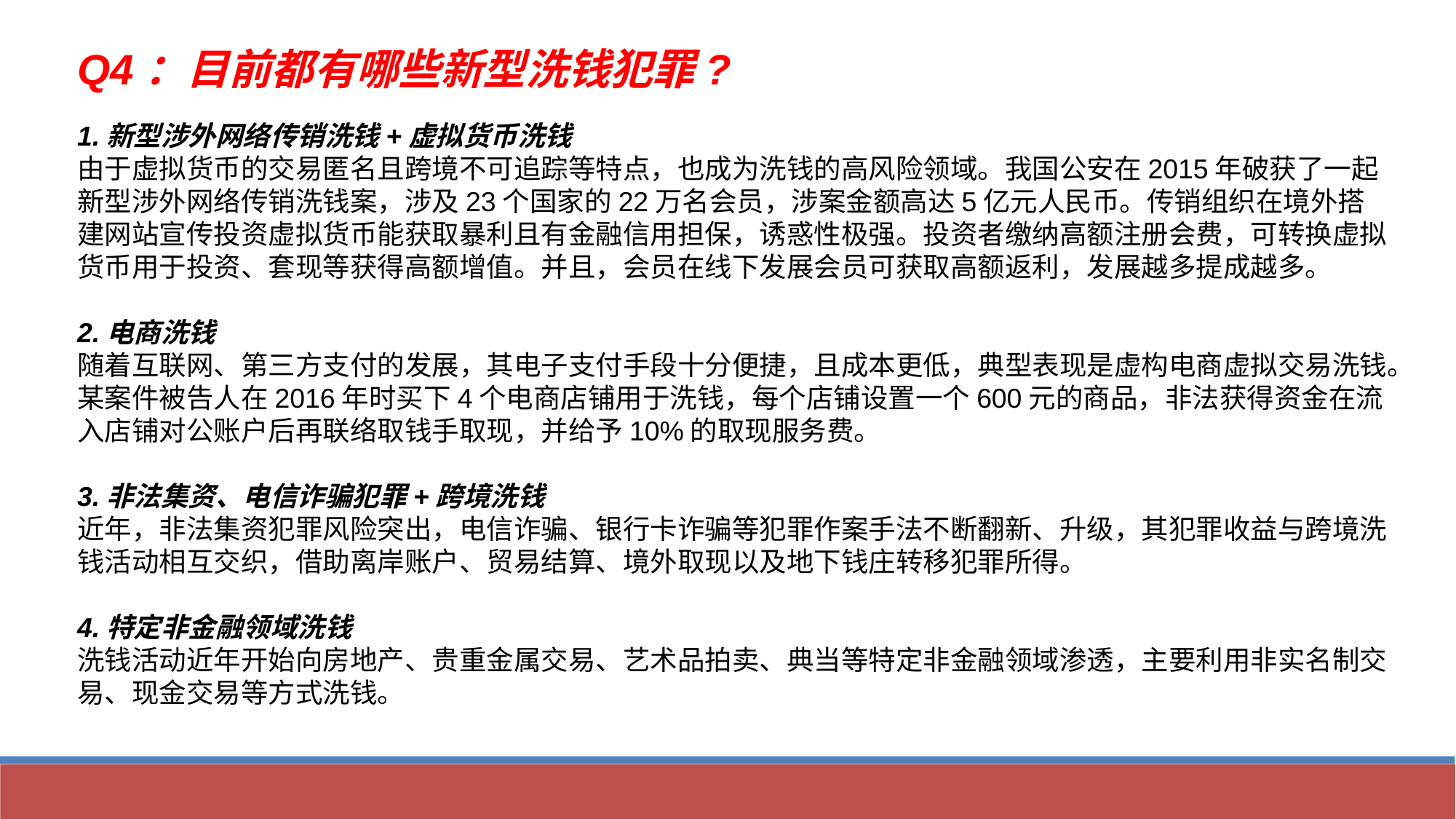

Q4：目前都有哪些新型洗钱犯罪?

1.新型涉外网络传销洗钱+虚拟货币洗钱
由于虚拟货币的交易匿名且跨境不可追踪等特点，也成为洗钱的高风险领域。我国公安在2015年破获了一起新型涉外网络传销洗钱案，涉及23个国家的22万名会员，涉案金额高达5亿元人民币。传销组织在境外搭建网站宣传投资虚拟货币能获取暴利且有金融信用担保，诱惑性极强。投资者缴纳高额注册会费，可转换虚拟货币用于投资、套现等获得高额增值。并且，会员在线下发展会员可获取高额返利，发展越多提成越多。

2.电商洗钱
随着互联网、第三方支付的发展，其电子支付手段十分便捷，且成本更低，典型表现是虚构电商虚拟交易洗钱。
某案件被告人在2016年时买下4个电商店铺用于洗钱，每个店铺设置一个600元的商品，非法获得资金在流入店铺对公账户后再联络取钱手取现，并给予10%的取现服务费。

3.非法集资、电信诈骗犯罪+跨境洗钱
近年，非法集资犯罪风险突出，电信诈骗、银行卡诈骗等犯罪作案手法不断翻新、升级，其犯罪收益与跨境洗钱活动相互交织，借助离岸账户、贸易结算、境外取现以及地下钱庄转移犯罪所得。

4.特定非金融领域洗钱
洗钱活动近年开始向房地产、贵重金属交易、艺术品拍卖、典当等特定非金融领域渗透，主要利用非实名制交易、现金交易等方式洗钱。